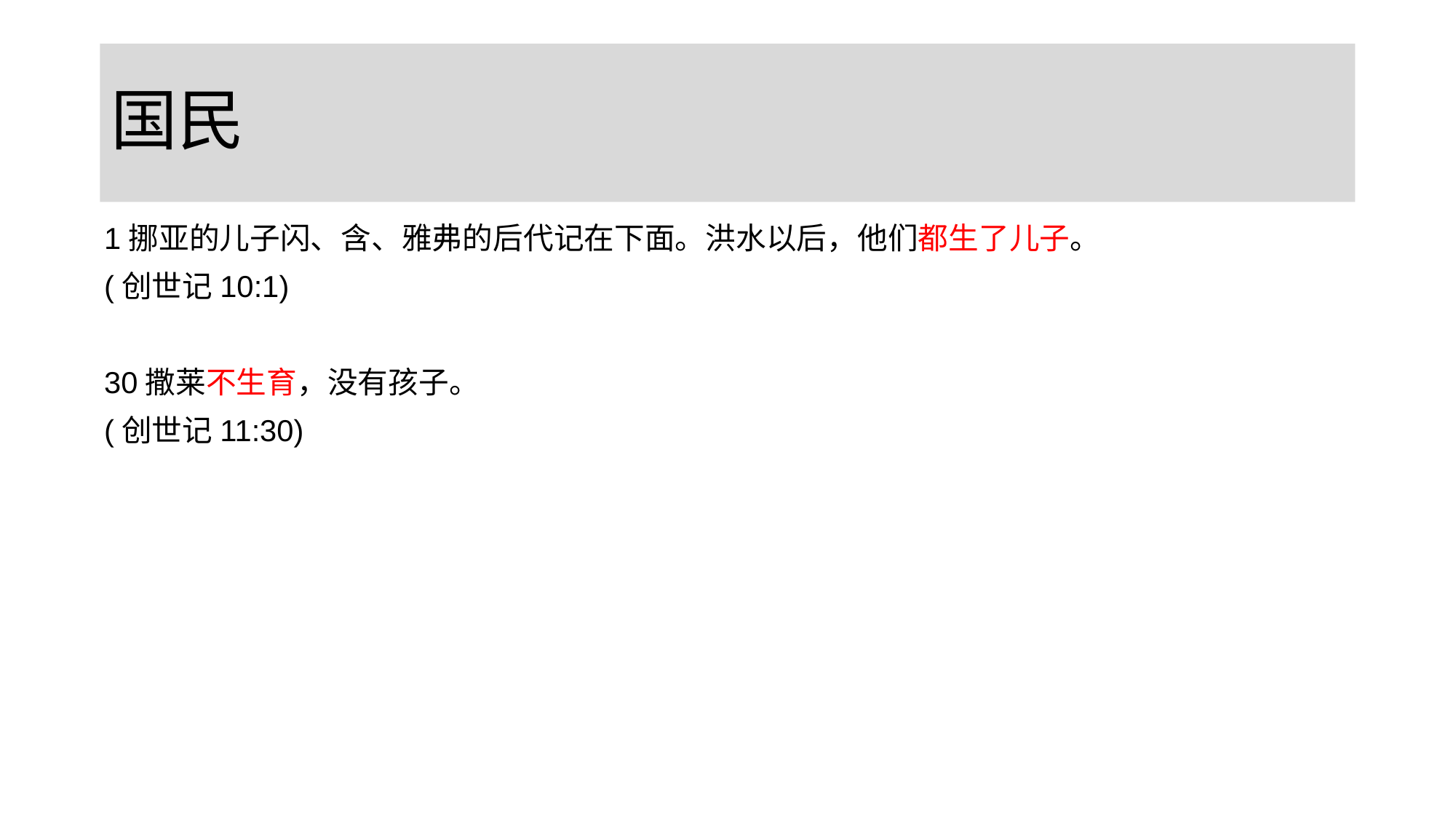

# 国民
1挪亚的儿子闪、含、雅弗的后代记在下面。洪水以后，他们都生了儿子。
(创世记10:1)

30撒莱不生育，没有孩子。
(创世记11:30)